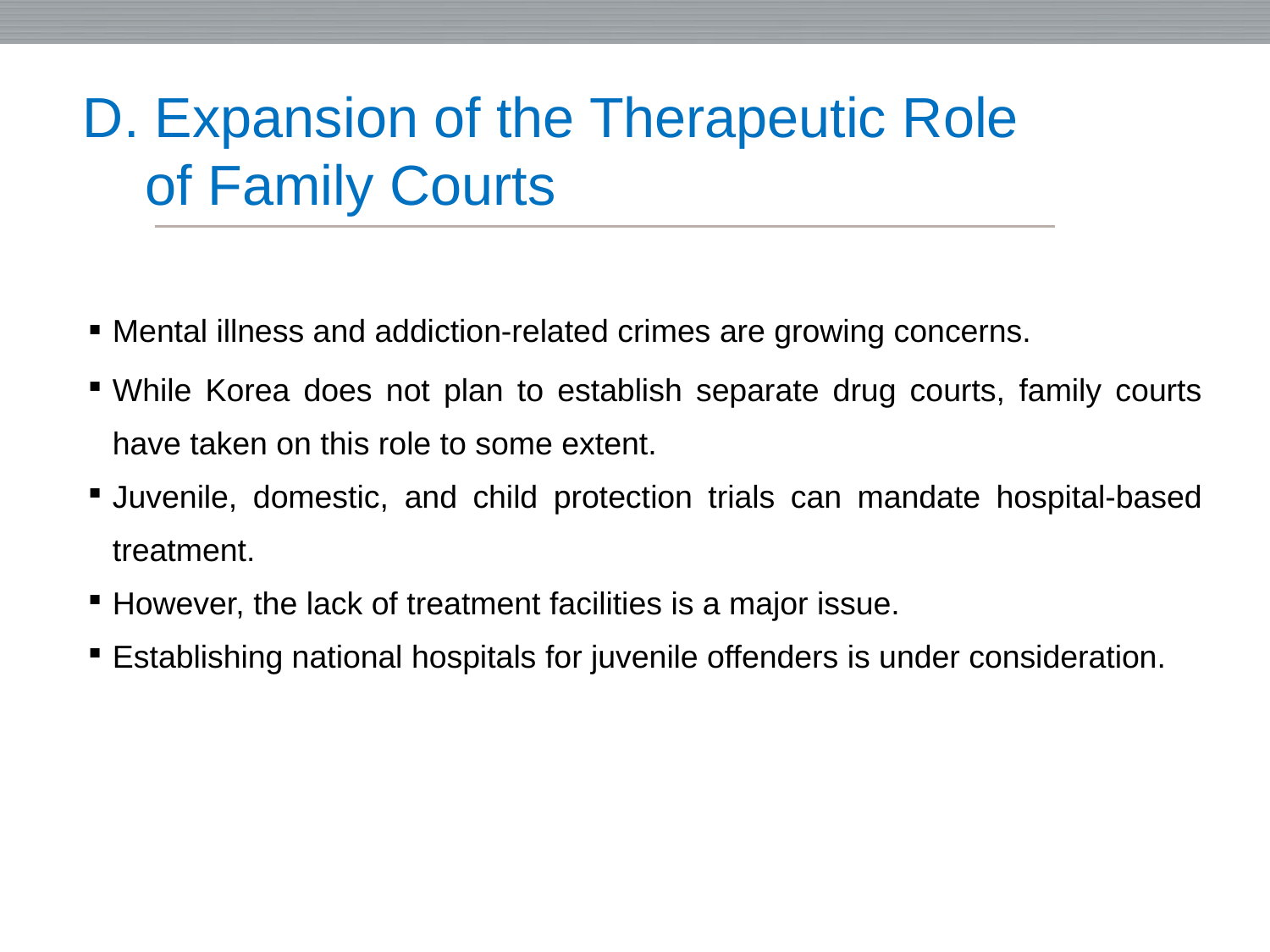

특례법 입법 경위와 목적
﻿D. Expansion of the Therapeutic Role
    of Family Courts
| ﻿Mental illness and addiction-related crimes are growing concerns. While Korea does not plan to establish separate drug courts, family courts have taken on this role to some extent. Juvenile, domestic, and child protection trials can mandate hospital-based treatment. However, the lack of treatment facilities is a major issue. Establishing national hospitals for juvenile offenders is under consideration. |
| --- |